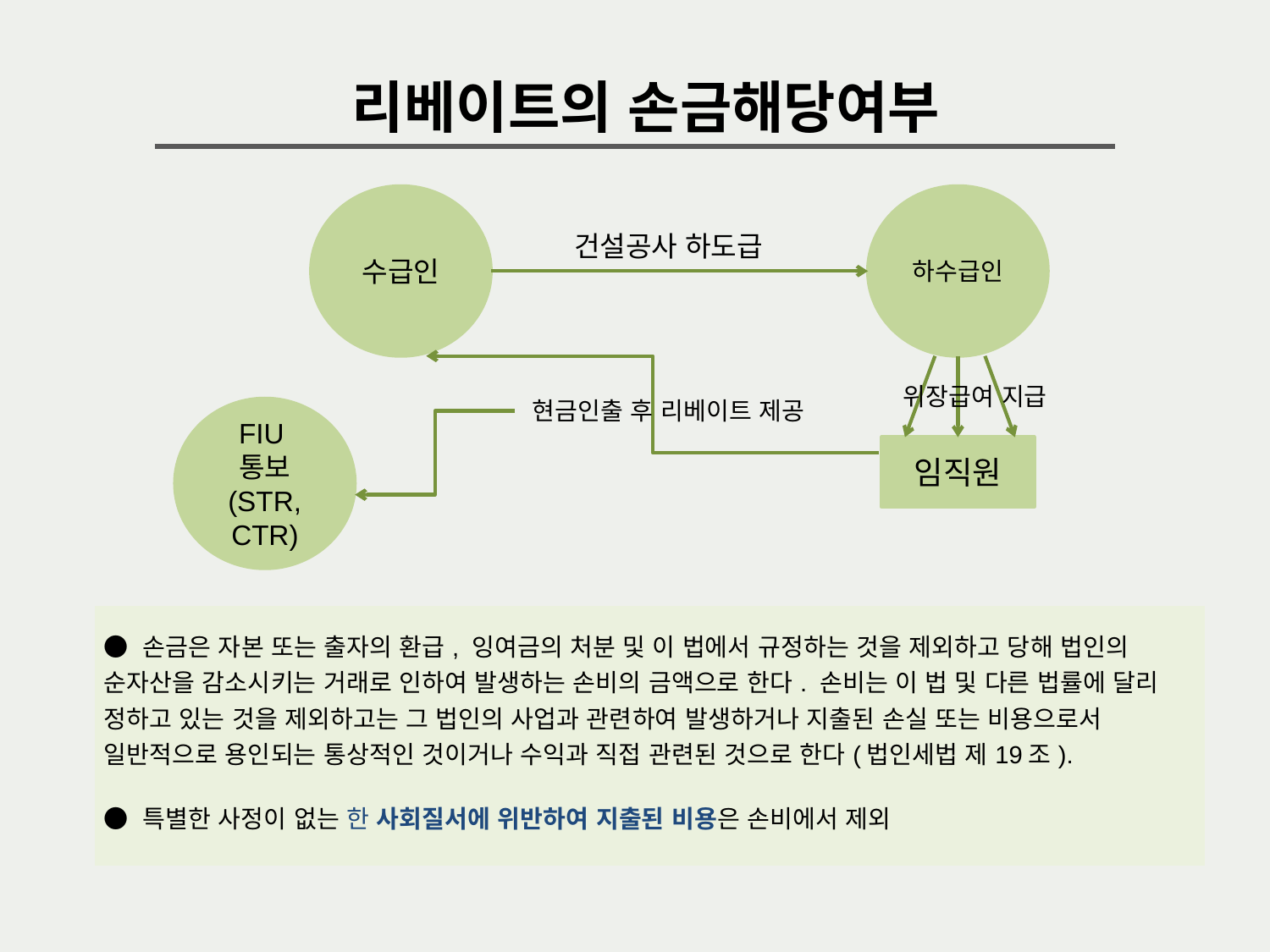

리베이트의 손금해당여부
수급인
하수급인
건설공사 하도급
위장급여 지급
현금인출 후 리베이트 제공
FIU통보
(STR, CTR)
임직원

| ● 손금은 자본 또는 출자의 환급, 잉여금의 처분 및 이 법에서 규정하는 것을 제외하고 당해 법인의 순자산을 감소시키는 거래로 인하여 발생하는 손비의 금액으로 한다. 손비는 이 법 및 다른 법률에 달리 정하고 있는 것을 제외하고는 그 법인의 사업과 관련하여 발생하거나 지출된 손실 또는 비용으로서 일반적으로 용인되는 통상적인 것이거나 수익과 직접 관련된 것으로 한다(법인세법 제19조). ● 특별한 사정이 없는 한 사회질서에 위반하여 지출된 비용은 손비에서 제외 |
| --- |